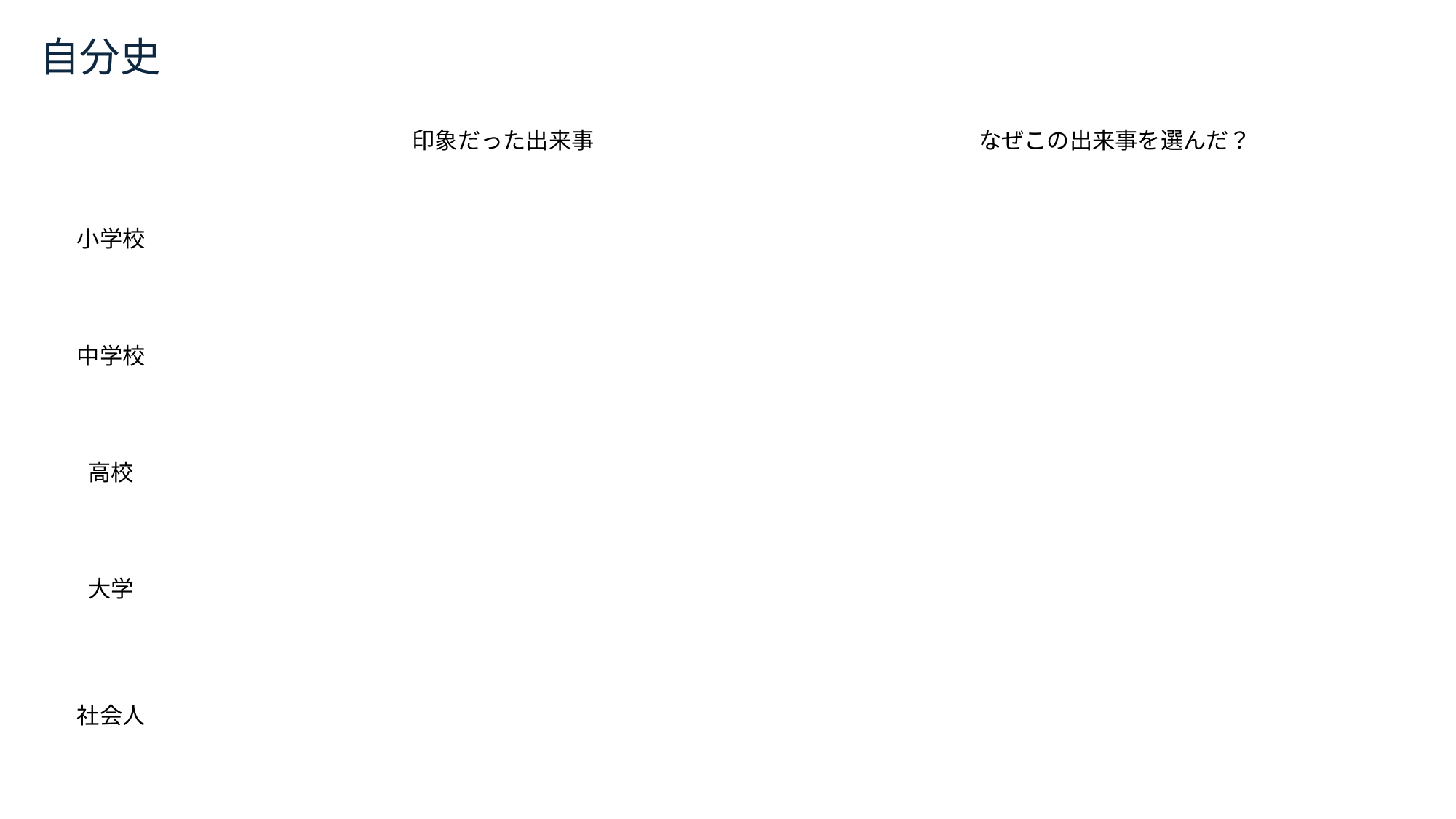

自分史
|  | 印象だった出来事 | なぜこの出来事を選んだ？ |
| --- | --- | --- |
| 小学校 |  |  |
| 中学校 |  |  |
| 高校 |  |  |
| 大学 |  |  |
| 社会人 |  |  |